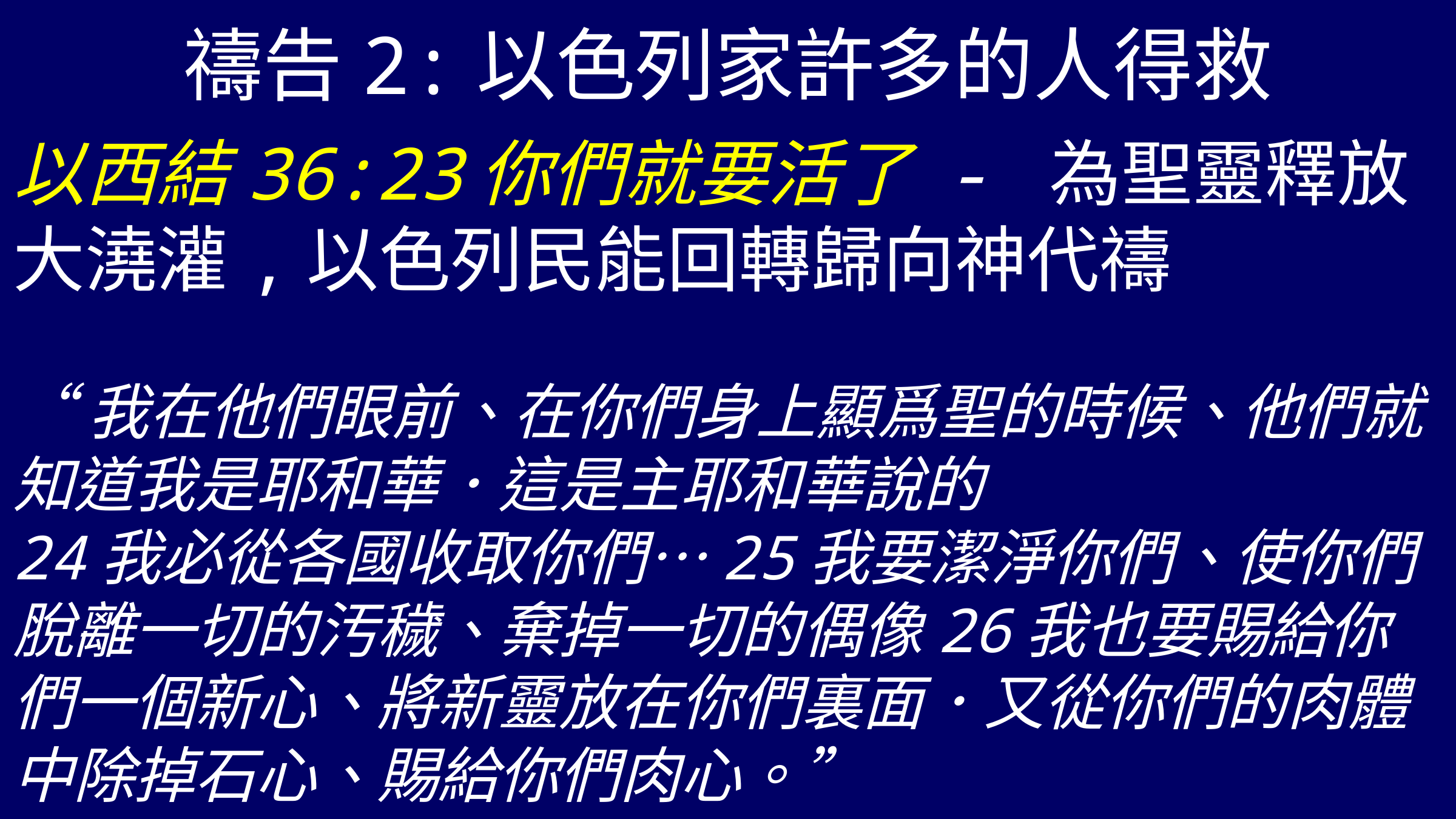

禱告2:以色列家許多的人得救
以西結36:23你們就要活了 - 為聖靈釋放大澆灌,以色列民能回轉歸向神代禱

“我在他們眼前、在你們身上顯爲聖的時候、他們就知道我是耶和華．這是主耶和華說的
24我必從各國收取你們…25我要潔淨你們、使你們脫離一切的汚穢、棄掉一切的偶像26我也要賜給你們一個新心、將新靈放在你們裏面．又從你們的肉體中除掉石心、賜給你們肉心。”